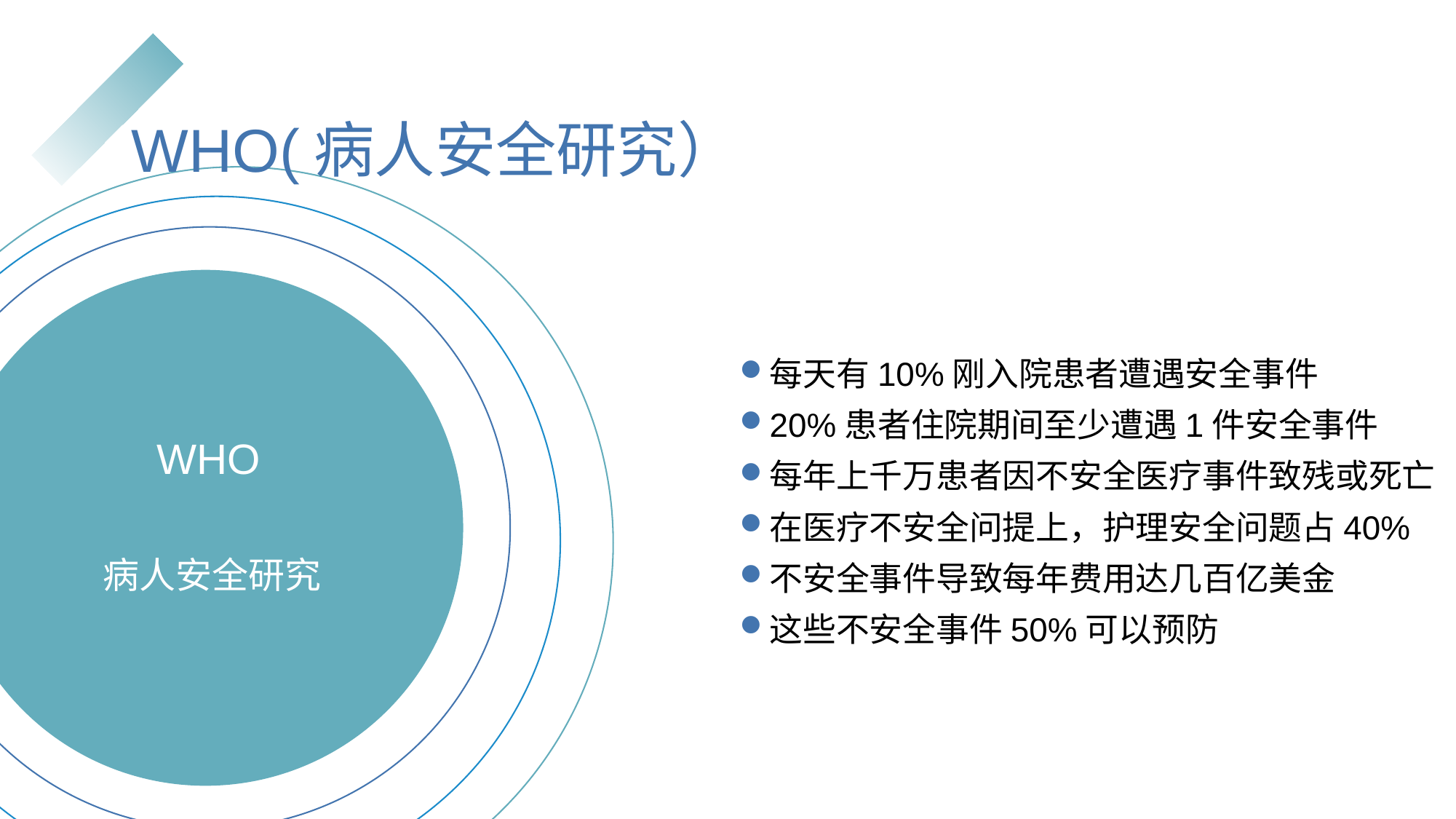

# WHO(病人安全研究）

每天有10%刚入院患者遭遇安全事件
20%患者住院期间至少遭遇1件安全事件
每年上千万患者因不安全医疗事件致残或死亡
在医疗不安全问提上，护理安全问题占40%
不安全事件导致每年费用达几百亿美金
这些不安全事件50%可以预防
WHO
病人安全研究